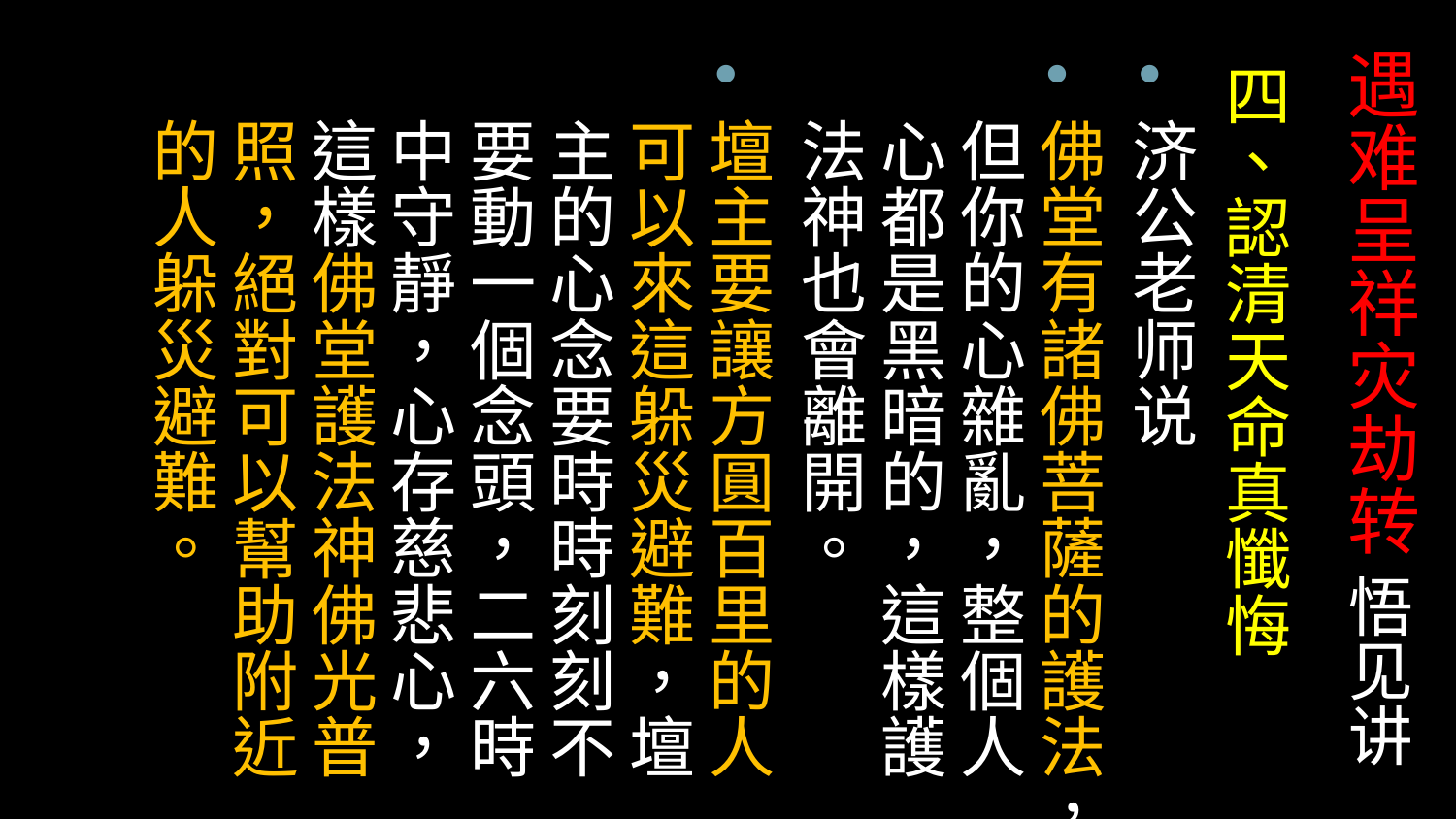

# 遇难呈祥灾劫转 悟见讲
四、認清天命真懺悔
济公老师说
佛堂有諸佛菩薩的護法，但你的心雜亂，整個人心都是黑暗的，這樣護法神也會離開。
壇主要讓方圓百里的人可以來這躲災避難，壇主的心念要時時刻刻不要動一個念頭，二六時中守靜，心存慈悲心，這樣佛堂護法神佛光普照，絕對可以幫助附近的人躲災避難。